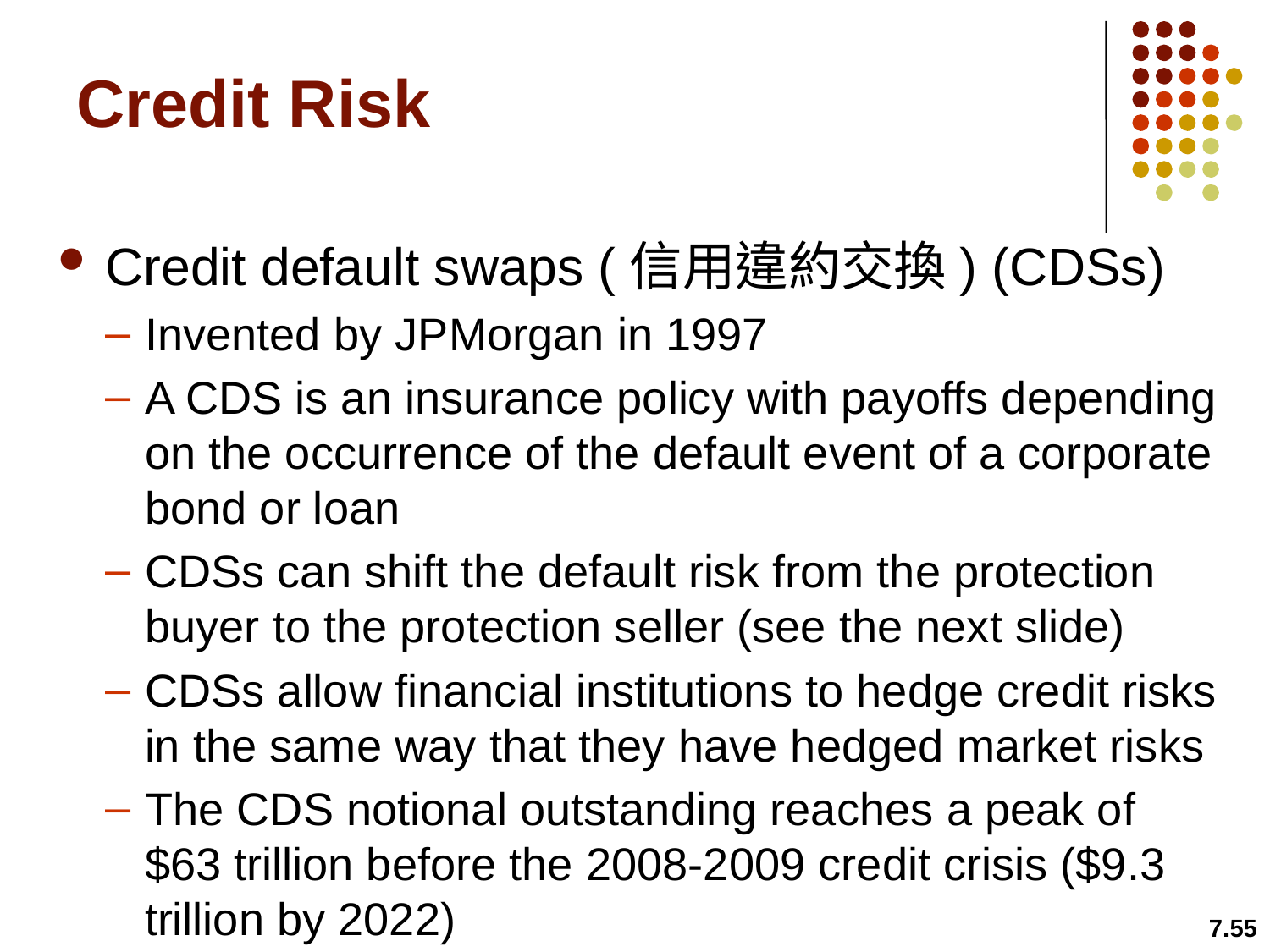

# Credit Risk
Credit default swaps (信用違約交換) (CDSs)
Invented by JPMorgan in 1997
A CDS is an insurance policy with payoffs depending on the occurrence of the default event of a corporate bond or loan
CDSs can shift the default risk from the protection buyer to the protection seller (see the next slide)
CDSs allow financial institutions to hedge credit risks in the same way that they have hedged market risks
The CDS notional outstanding reaches a peak of $63 trillion before the 2008-2009 credit crisis ($9.3 trillion by 2022)

7.55